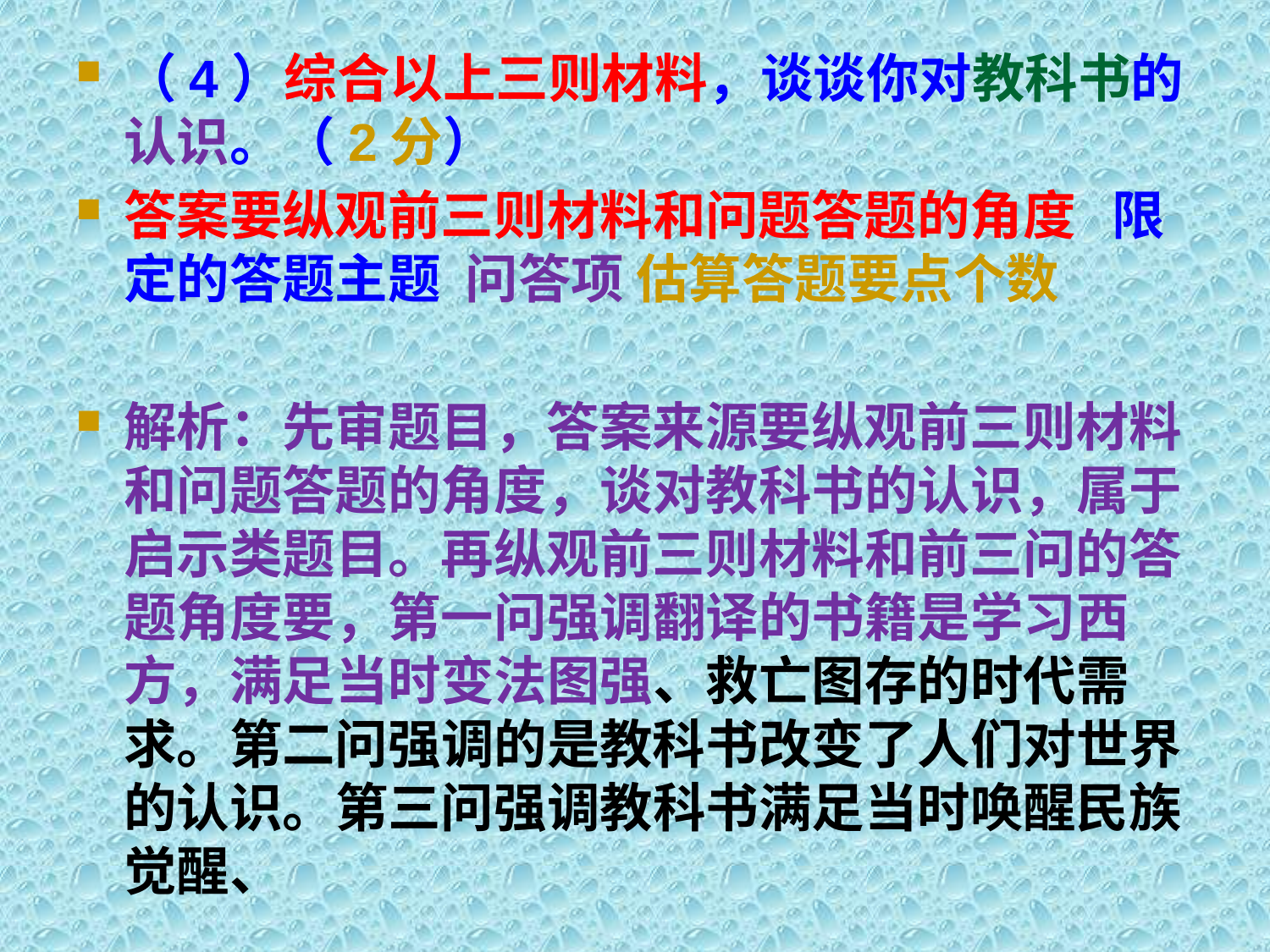

# （4）综合以上三则材料，谈谈你对教科书的认识。（2分）
答案要纵观前三则材料和问题答题的角度   限定的答题主题  问答项 估算答题要点个数

解析：先审题目，答案来源要纵观前三则材料和问题答题的角度，谈对教科书的认识，属于启示类题目。再纵观前三则材料和前三问的答题角度要，第一问强调翻译的书籍是学习西方，满足当时变法图强、救亡图存的时代需求。第二问强调的是教科书改变了人们对世界的认识。第三问强调教科书满足当时唤醒民族觉醒、